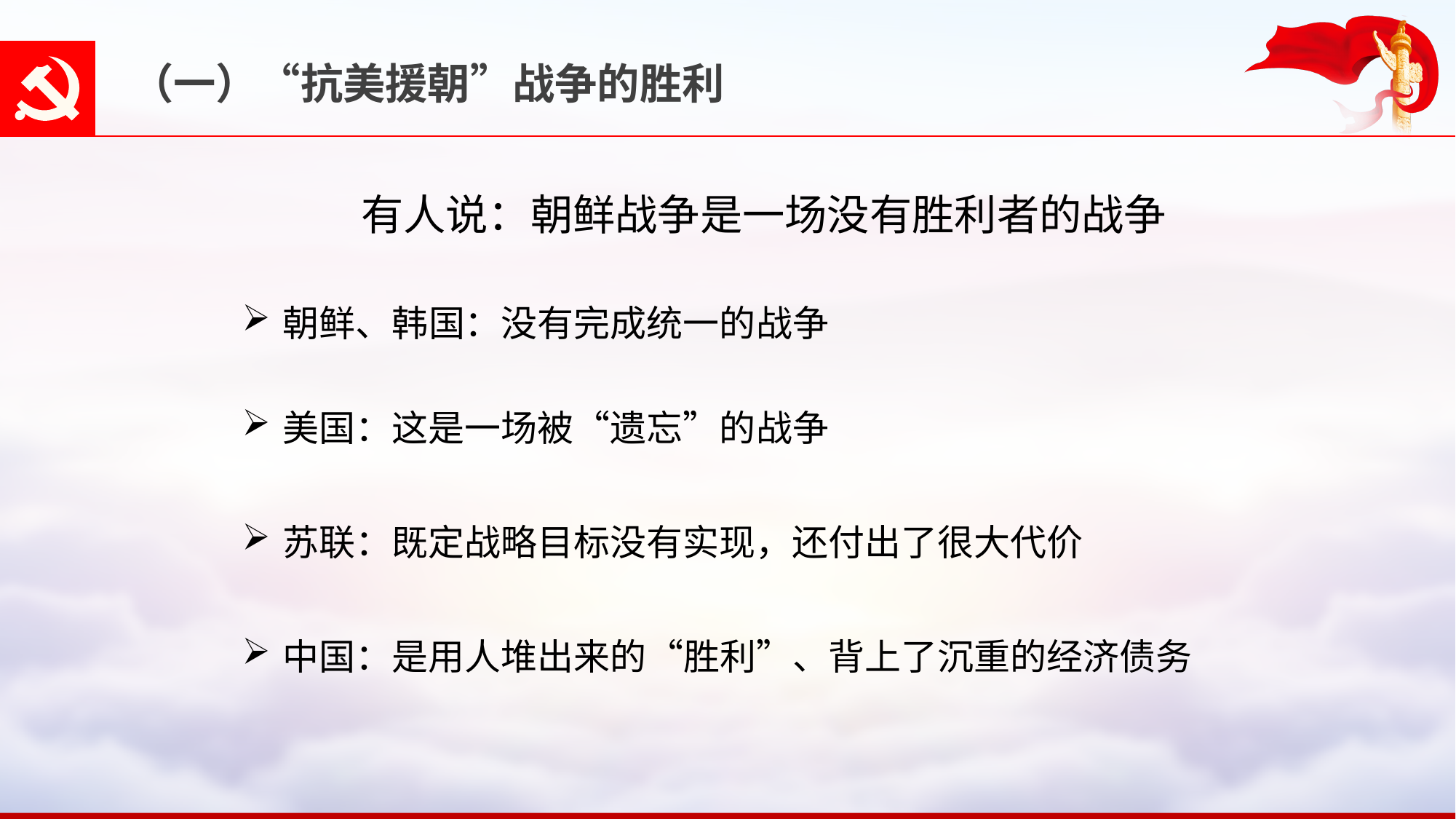

（一）“抗美援朝”战争的胜利
有人说：朝鲜战争是一场没有胜利者的战争
朝鲜、韩国：没有完成统一的战争
美国：这是一场被“遗忘”的战争
苏联：既定战略目标没有实现，还付出了很大代价
中国：是用人堆出来的“胜利”、背上了沉重的经济债务